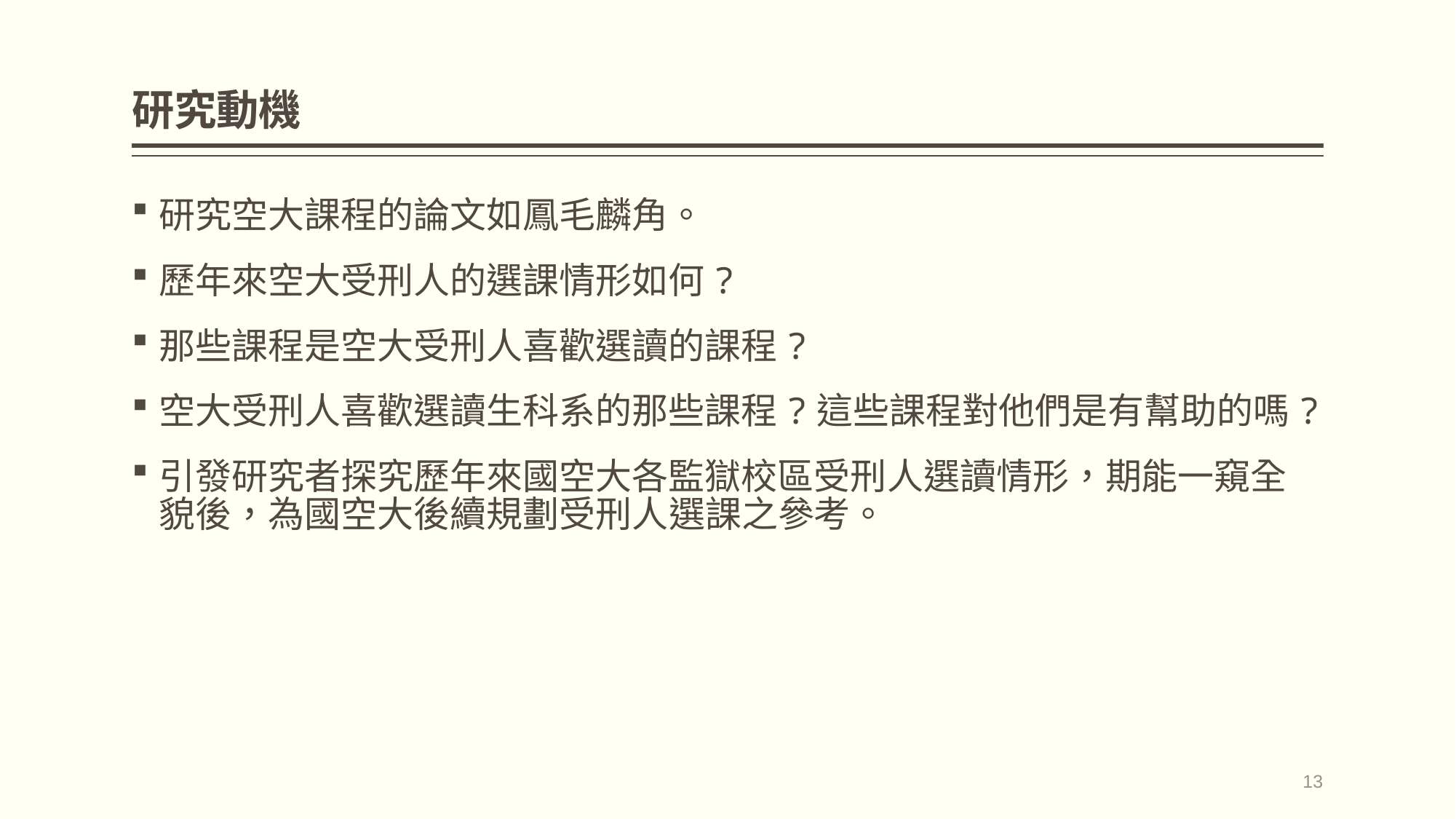

# 研究動機
研究空大課程的論文如鳳毛麟角。
歷年來空大受刑人的選課情形如何?
那些課程是空大受刑人喜歡選讀的課程?
空大受刑人喜歡選讀生科系的那些課程?這些課程對他們是有幫助的嗎?
引發研究者探究歷年來國空大各監獄校區受刑人選讀情形，期能一窺全貌後，為國空大後續規劃受刑人選課之參考。

13